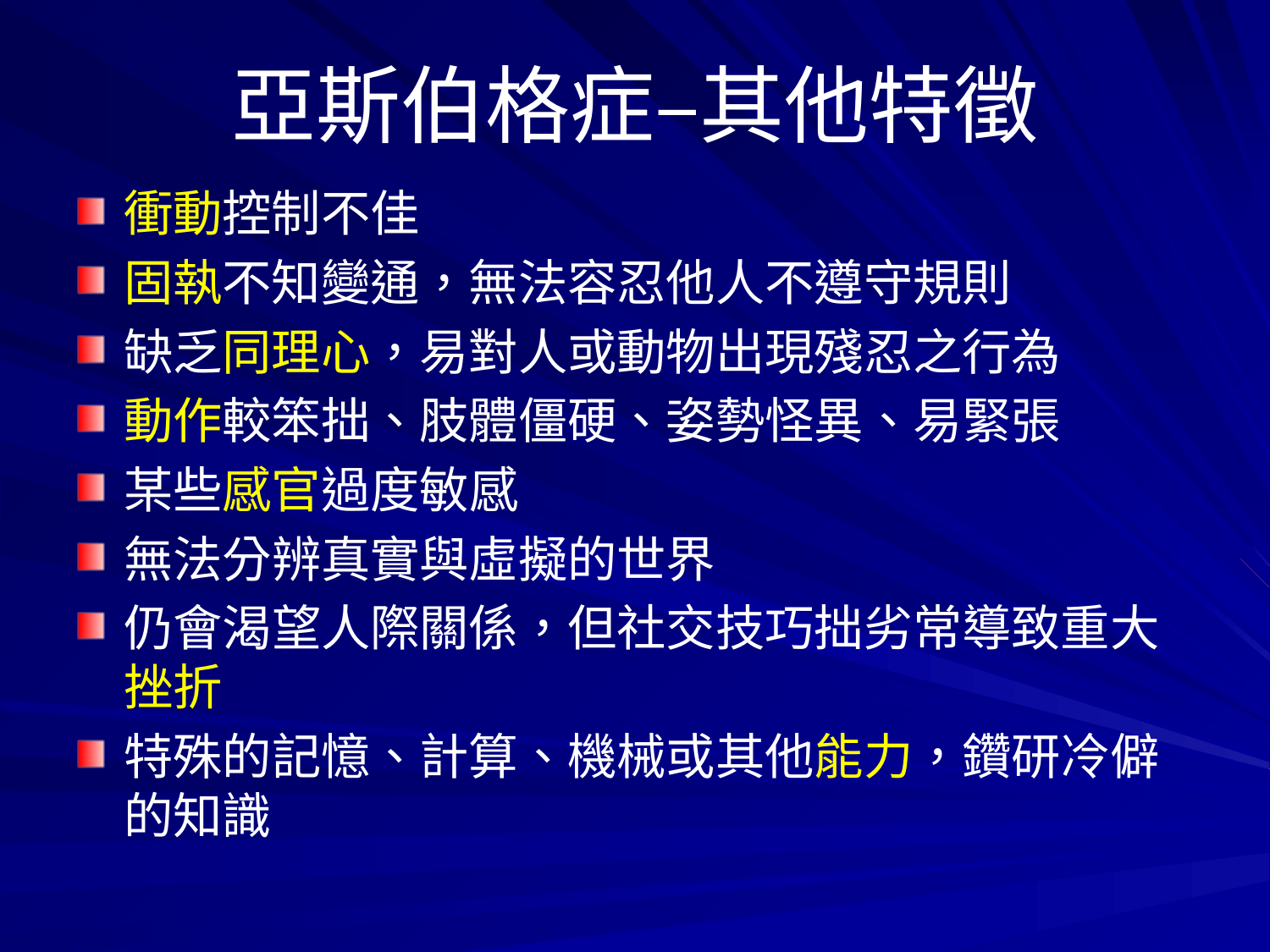

# 亞斯伯格症–其他特徵
衝動控制不佳
固執不知變通，無法容忍他人不遵守規則
缺乏同理心，易對人或動物出現殘忍之行為
動作較笨拙、肢體僵硬、姿勢怪異、易緊張
某些感官過度敏感
無法分辨真實與虛擬的世界
仍會渴望人際關係，但社交技巧拙劣常導致重大挫折
特殊的記憶、計算、機械或其他能力，鑽研冷僻的知識